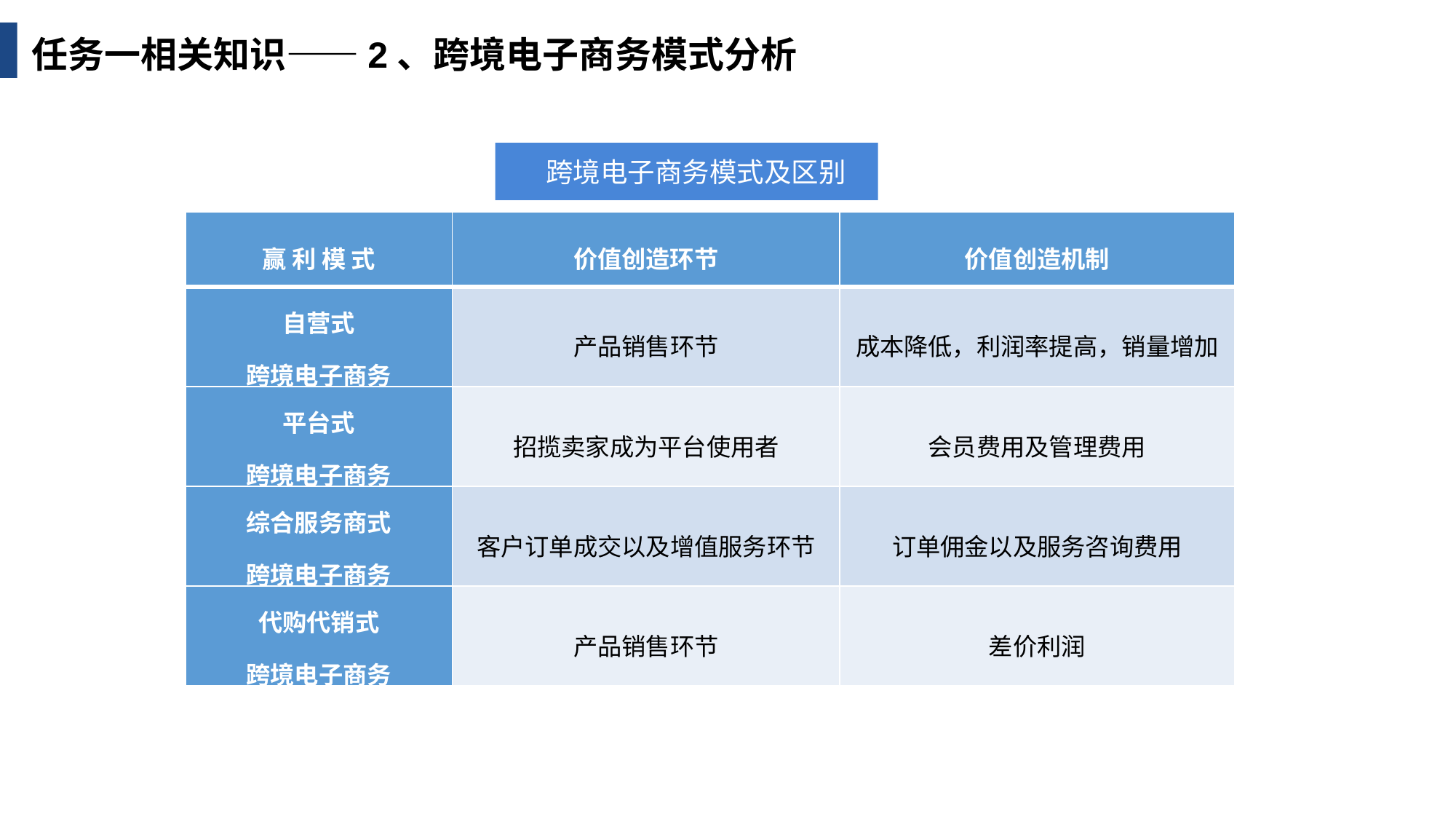

任务一相关知识——2、跨境电子商务模式分析

跨境电子商务模式及区别
| 赢 利 模 式 | 价值创造环节 | 价值创造机制 |
| --- | --- | --- |
| 自营式 跨境电子商务 | 产品销售环节 | 成本降低，利润率提高，销量增加 |
| 平台式 跨境电子商务 | 招揽卖家成为平台使用者 | 会员费用及管理费用 |
| 综合服务商式 跨境电子商务 | 客户订单成交以及增值服务环节 | 订单佣金以及服务咨询费用 |
| 代购代销式 跨境电子商务 | 产品销售环节 | 差价利润 |